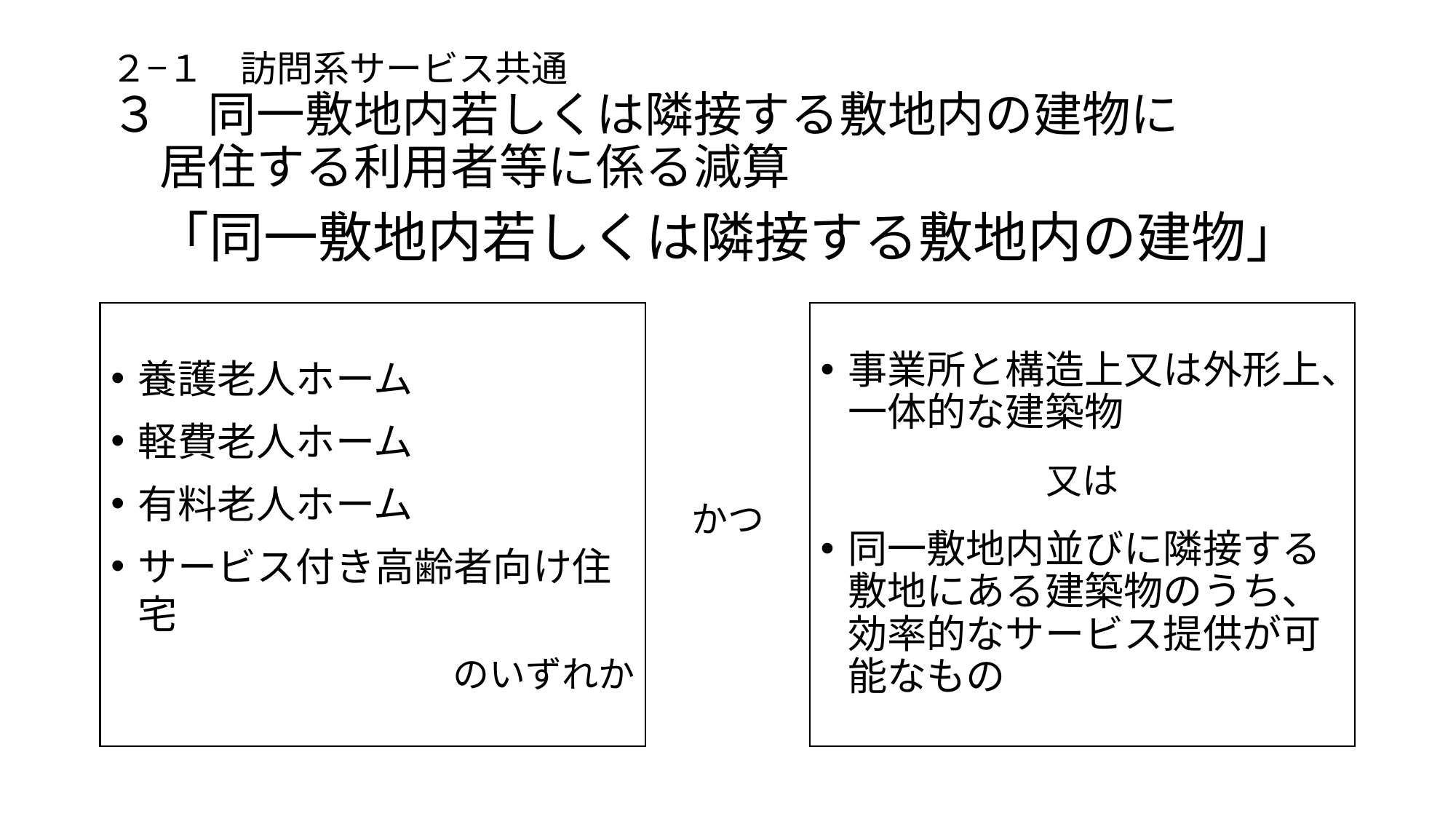

# ２−１　訪問系サービス共通 ３　同一敷地内若しくは隣接する敷地内の建物に 　居住する利用者等に係る減算
「同一敷地内若しくは隣接する敷地内の建物」
養護老人ホーム
軽費老人ホーム
有料老人ホーム
サービス付き高齢者向け住宅
のいずれか
事業所と構造上又は外形上、一体的な建築物
又は
同一敷地内並びに隣接する敷地にある建築物のうち、効率的なサービス提供が可能なもの
かつ